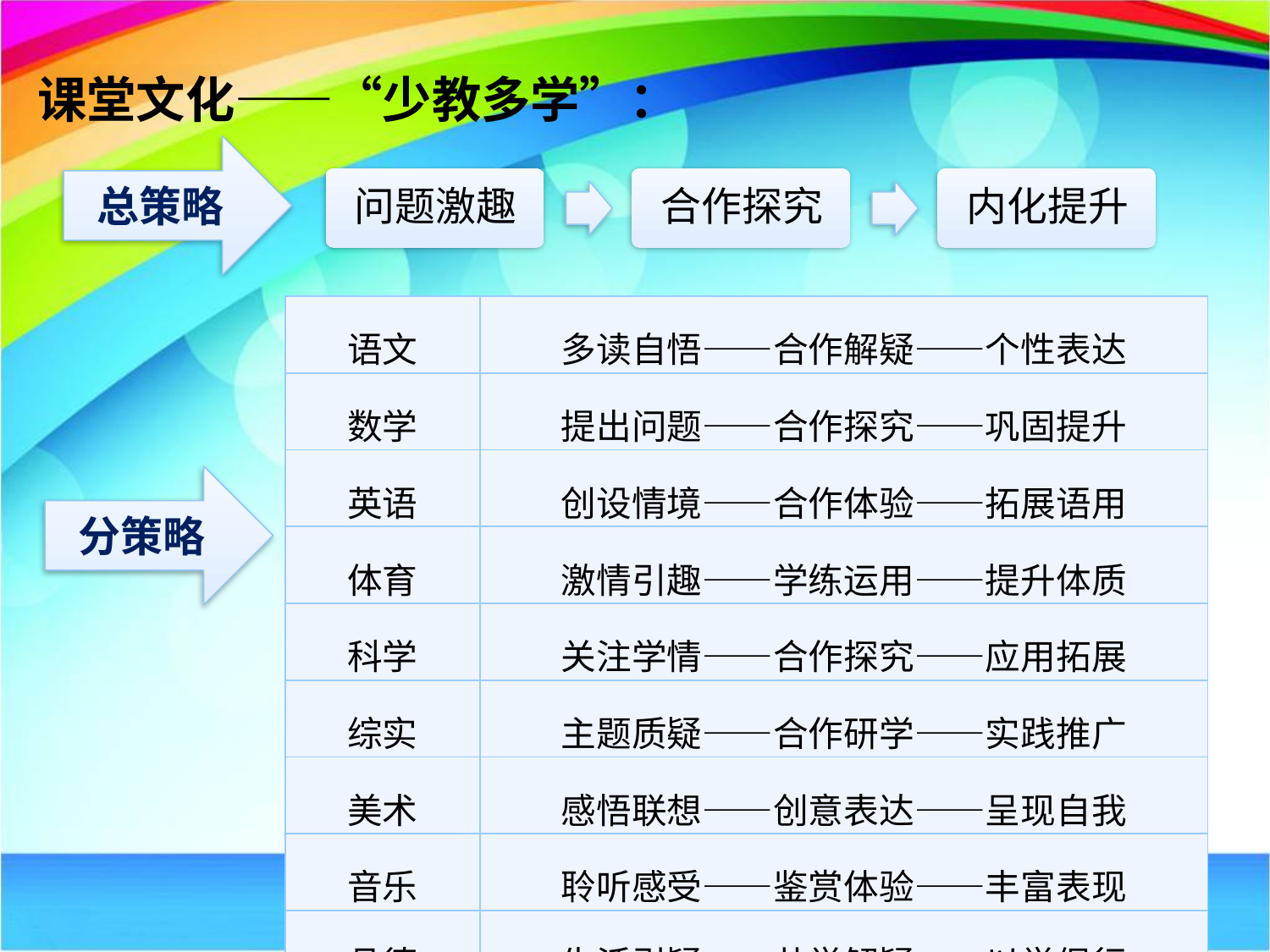

课堂文化——“少教多学”：
总策略
问题激趣

合作探究

内化提升
| 语文 | 多读自悟——合作解疑——个性表达 |
| --- | --- |
| 数学 | 提出问题——合作探究——巩固提升 |
| 英语 | 创设情境——合作体验——拓展语用 |
| 体育 | 激情引趣——学练运用——提升体质 |
| 科学 | 关注学情——合作探究——应用拓展 |
| 综实 | 主题质疑——合作研学——实践推广 |
| 美术 | 感悟联想——创意表达——呈现自我 |
| 音乐 | 聆听感受——鉴赏体验——丰富表现 |
| 品德 | 生活引疑——共学解疑——以学促行 |
分策略
20